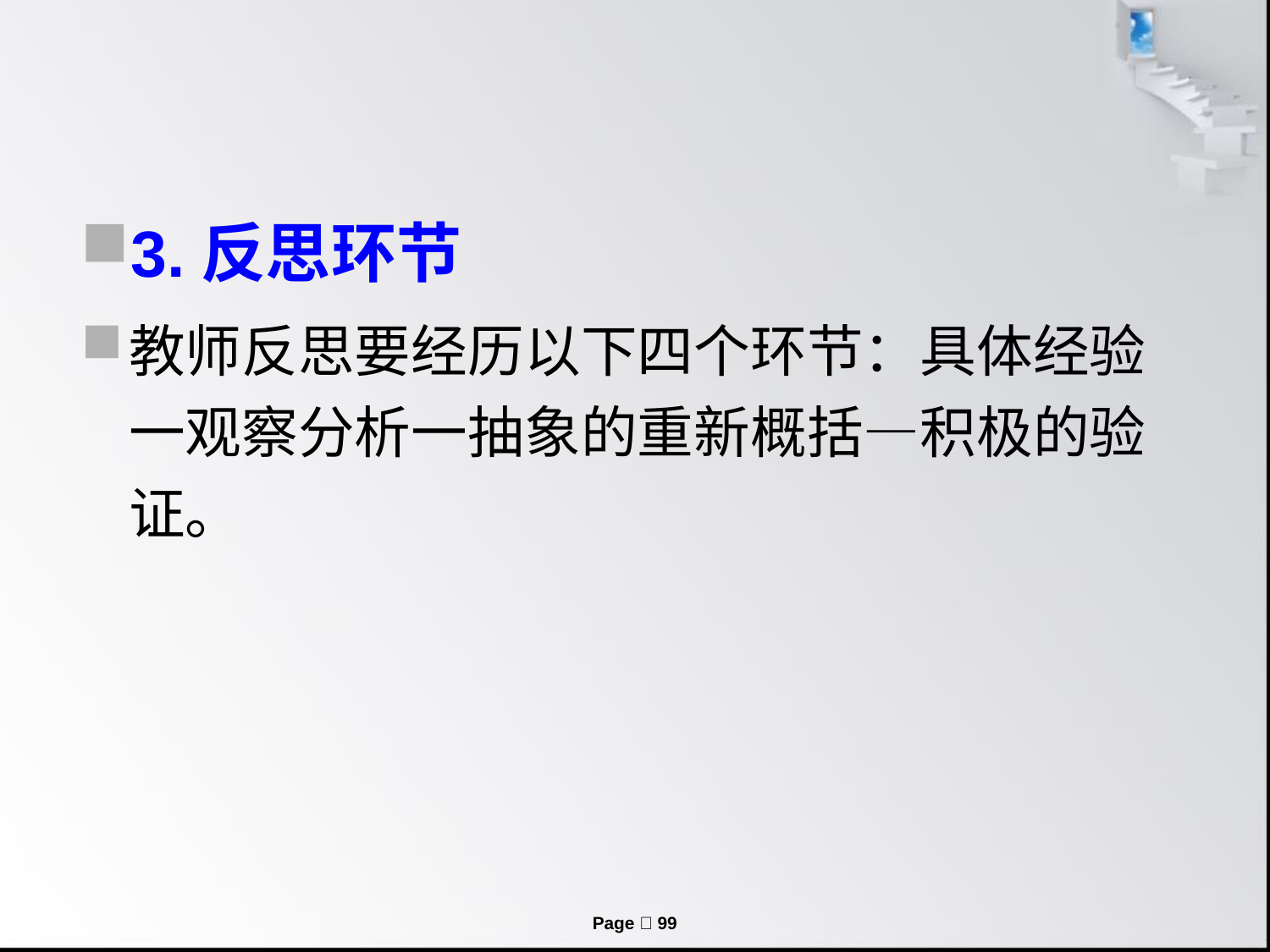

3.反思环节
教师反思要经历以下四个环节：具体经验一观察分析一抽象的重新概括—积极的验证。